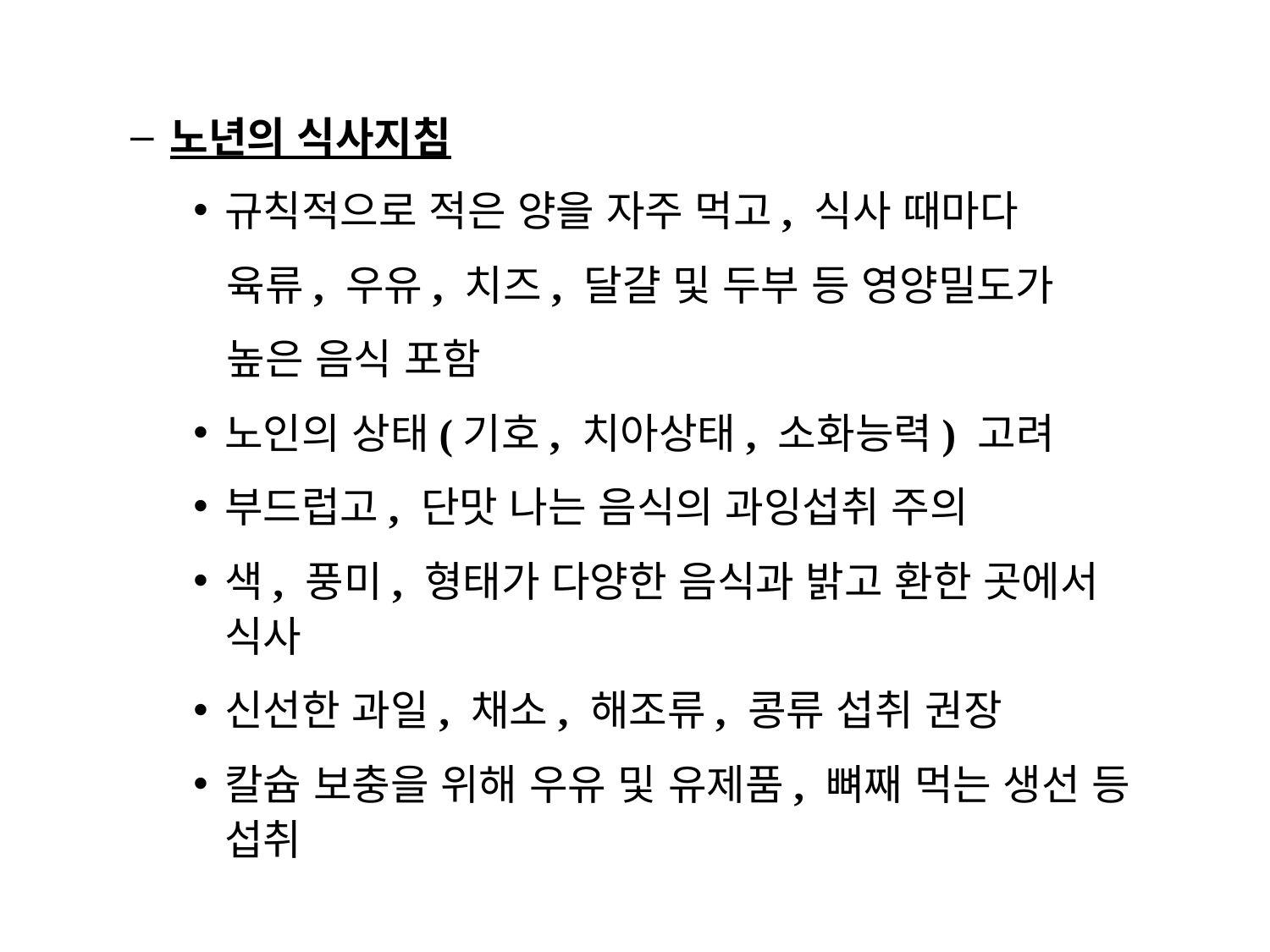

노년의 식사지침
규칙적으로 적은 양을 자주 먹고, 식사 때마다
  육류, 우유, 치즈, 달걀 및 두부 등 영양밀도가
  높은 음식 포함
노인의 상태(기호, 치아상태, 소화능력) 고려
부드럽고, 단맛 나는 음식의 과잉섭취 주의
색, 풍미, 형태가 다양한 음식과 밝고 환한 곳에서 식사
신선한 과일, 채소, 해조류, 콩류 섭취 권장
칼슘 보충을 위해 우유 및 유제품, 뼈째 먹는 생선 등 섭취